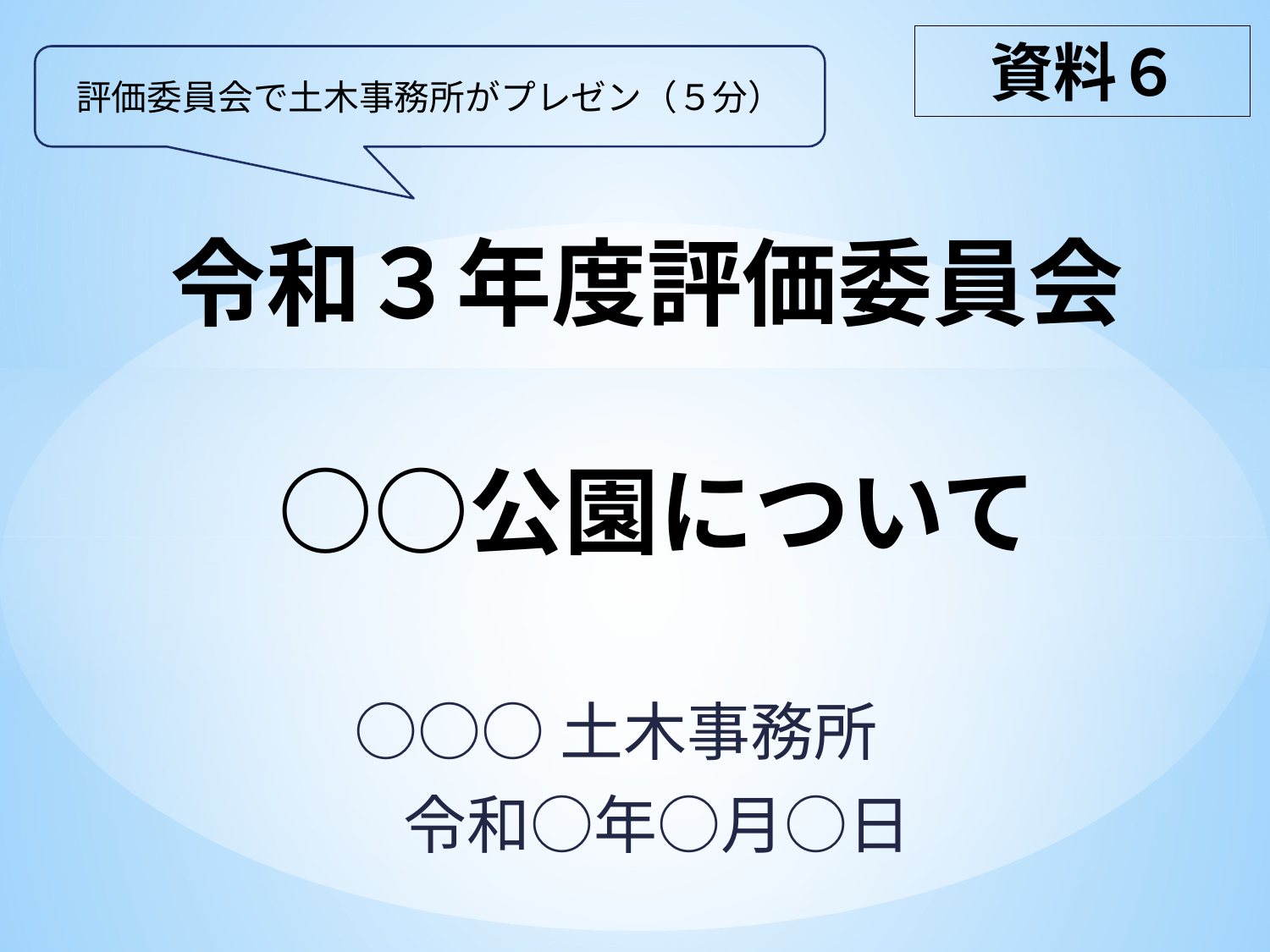

資料６
評価委員会で土木事務所がプレゼン（５分）
# 令和３年度評価委員会 ○○公園について
○○○土木事務所
令和○年○月○日